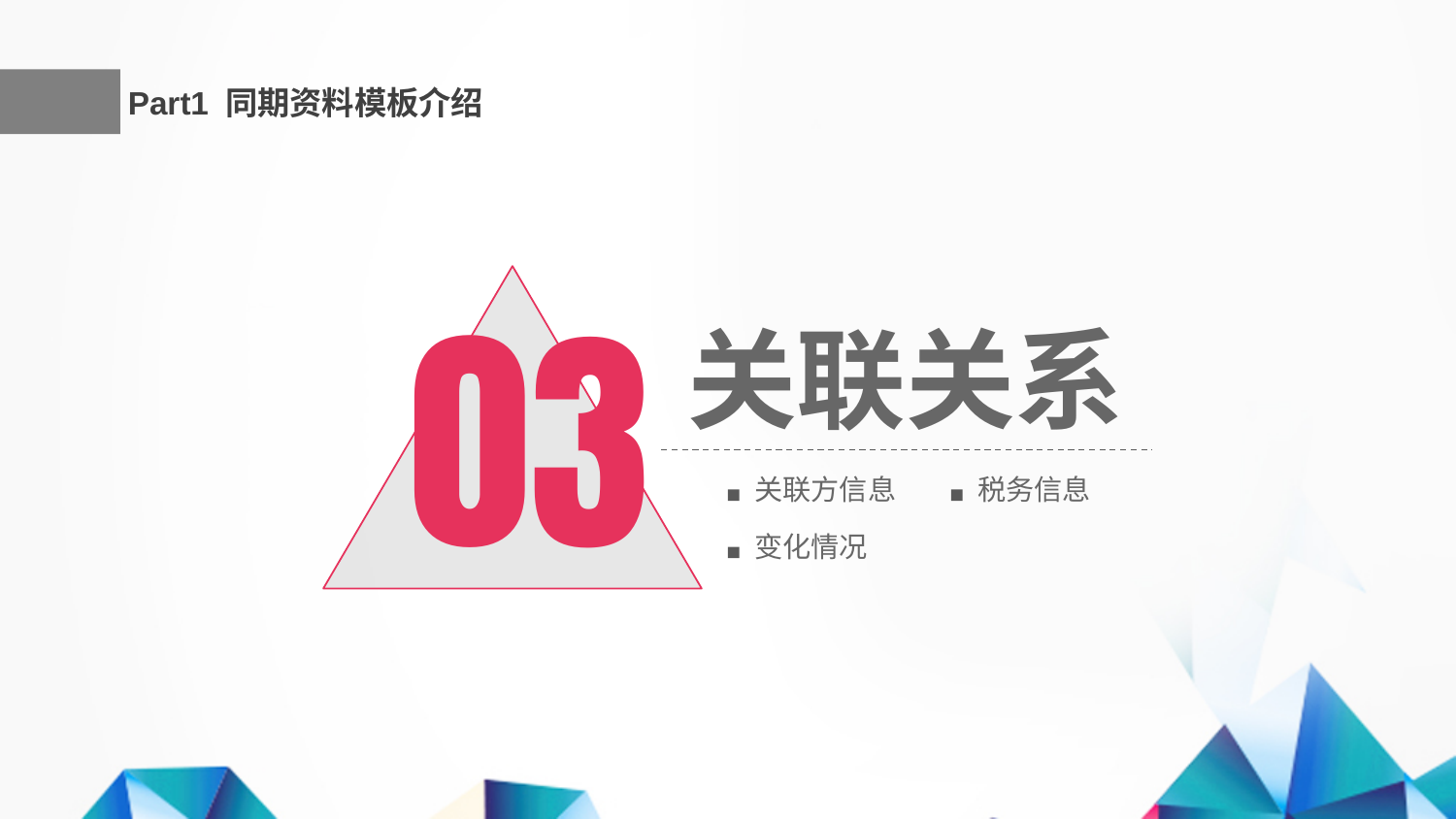

Part1 同期资料模板介绍

03
关联关系
关联方信息

税务信息

变化情况